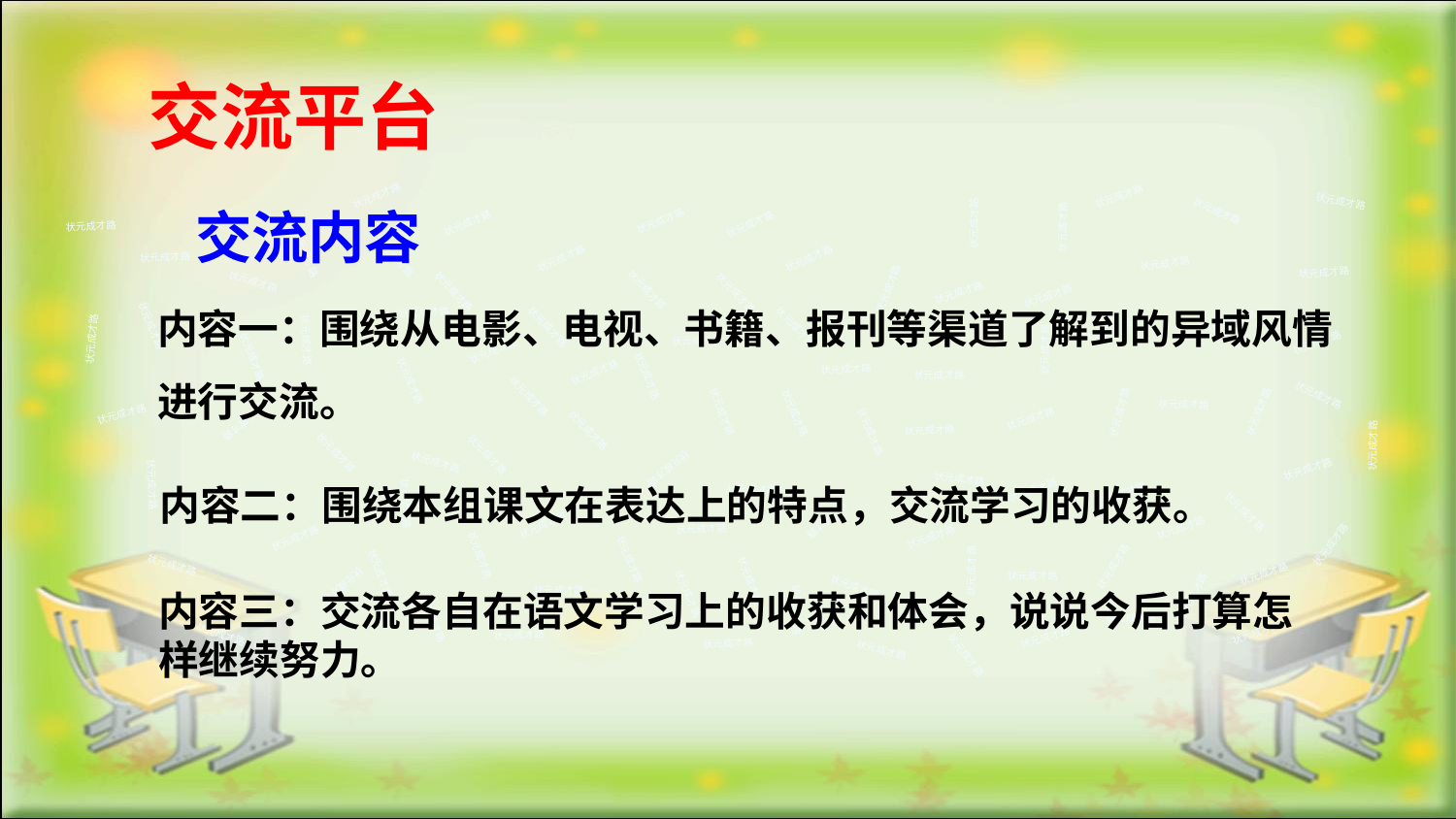

交流平台
交流内容

状元成才路
状元成才路
状元成才路
状元成才路
状元成才路
状元成才路
状元成才路
状元成才路
状元成才路
状元成才路
状元成才路
状元成才路
状元成才路
状元成才路
状元成才路
状元成才路
状元成才路
状元成才路
内容一：围绕从电影、电视、书籍、报刊等渠道了解到的异域风情进行交流。
状元成才路
状元成才路
状元成才路
状元成才路
状元成才路
状元成才路
状元成才路
状元成才路
状元成才路
状元成才路
状元成才路
状元成才路
状元成才路
状元成才路
状元成才路
状元成才路
状元成才路
状元成才路
状元成才路
状元成才路
状元成才路
状元成才路
状元成才路
状元成才路
状元成才路
状元成才路
状元成才路
状元成才路
状元成才路
状元成才路
状元成才路
状元成才路
状元成才路
状元成才路
状元成才路
状元成才路
状元成才路
状元成才路
状元成才路
状元成才路
内容二：围绕本组课文在表达上的特点，交流学习的收获。

状元成才路
状元成才路
状元成才路
状元成才路
状元成才路
状元成才路
状元成才路
状元成才路
状元成才路
状元成才路
状元成才路
状元成才路
状元成才路
状元成才路
状元成才路
状元成才路
状元成才路
状元成才路
状元成才路
状元成才路
状元成才路
状元成才路
状元成才路
状元成才路
状元成才路
状元成才路
状元成才路
状元成才路
状元成才路
内容三：交流各自在语文学习上的收获和体会，说说今后打算怎样继续努力。
状元成才路
状元成才路
状元成才路
状元成才路
状元成才路
状元成才路
状元成才路
状元成才路
状元成才路
状元成才路
状元成才路
状元成才路